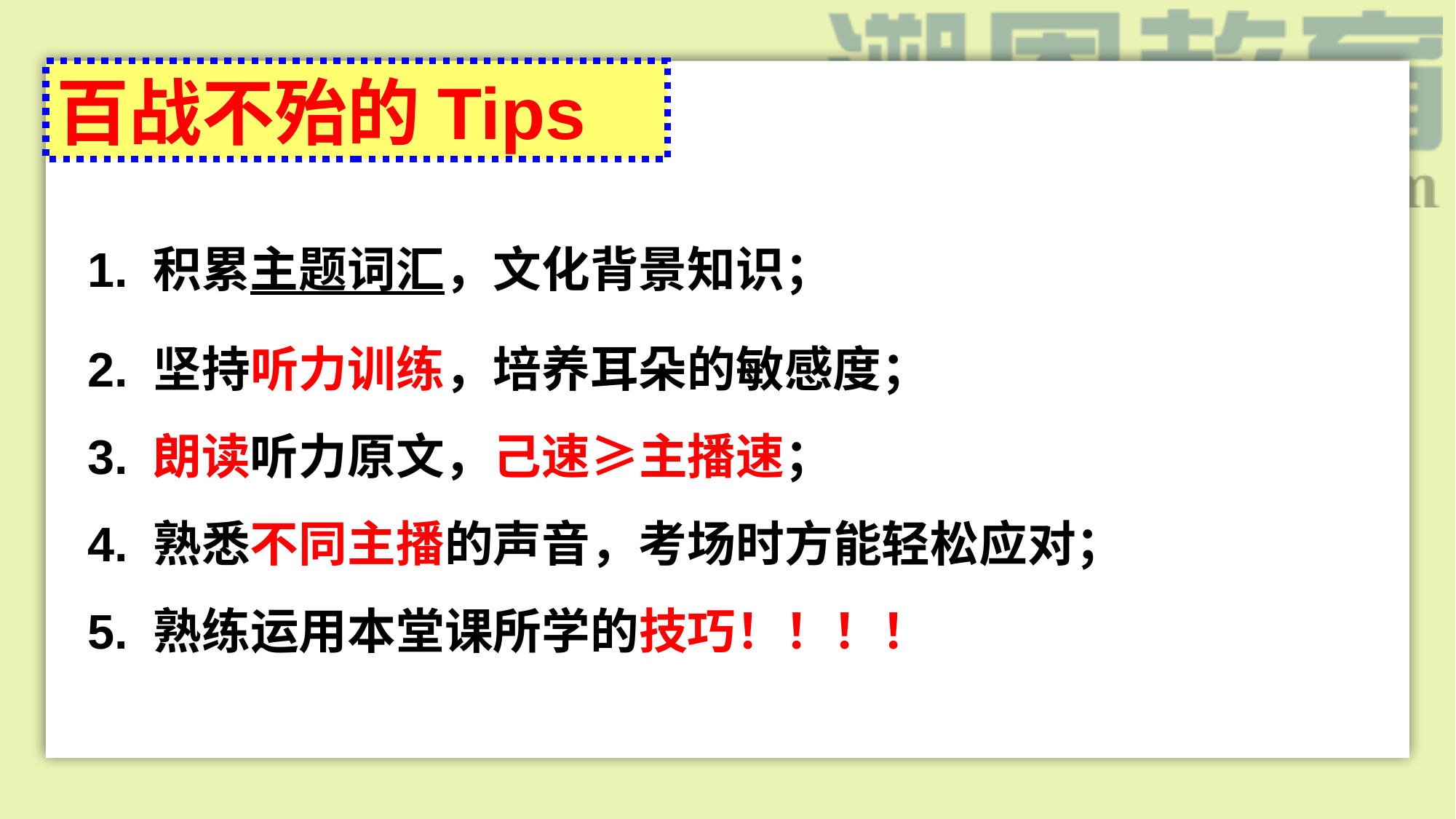

百战不殆的Tips
1.留心观察生活，了解生活，熟悉生活场景词汇及表达；

2选材时注意材料语言要地道，话题广泛，设题科学、多样性3.平时的训练中练习快速记笔记，理凊材料中琐碎细节信息的对应关系；

4多用转述( paraphrase)，训练语言灵活转换能力5.博览群书，开拓视野，积累跨文化背景知识，多理解真实生活

中的信息；

6.熟悉不同主播的声音，考场主播轻松应对。
1. 积累主题词汇，文化背景知识；
2. 坚持听力训练，培养耳朵的敏感度；
3. 朗读听力原文，己速≥主播速；
4. 熟悉不同主播的声音，考场时方能轻松应对；
5. 熟练运用本堂课所学的技巧！！！！